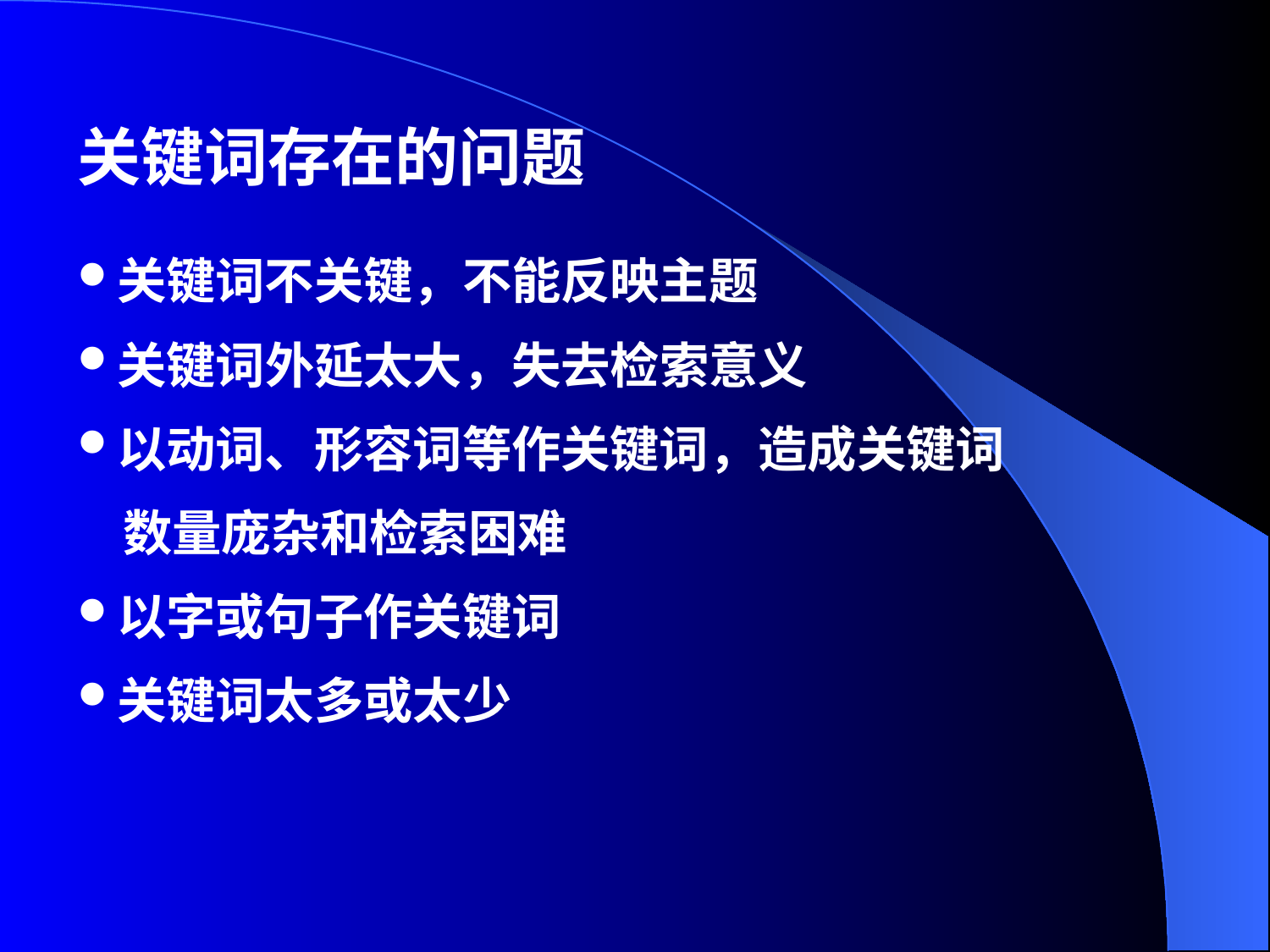

关键词存在的问题
关键词不关键，不能反映主题
关键词外延太大，失去检索意义
以动词、形容词等作关键词，造成关键词
   数量庞杂和检索困难
以字或句子作关键词
关键词太多或太少